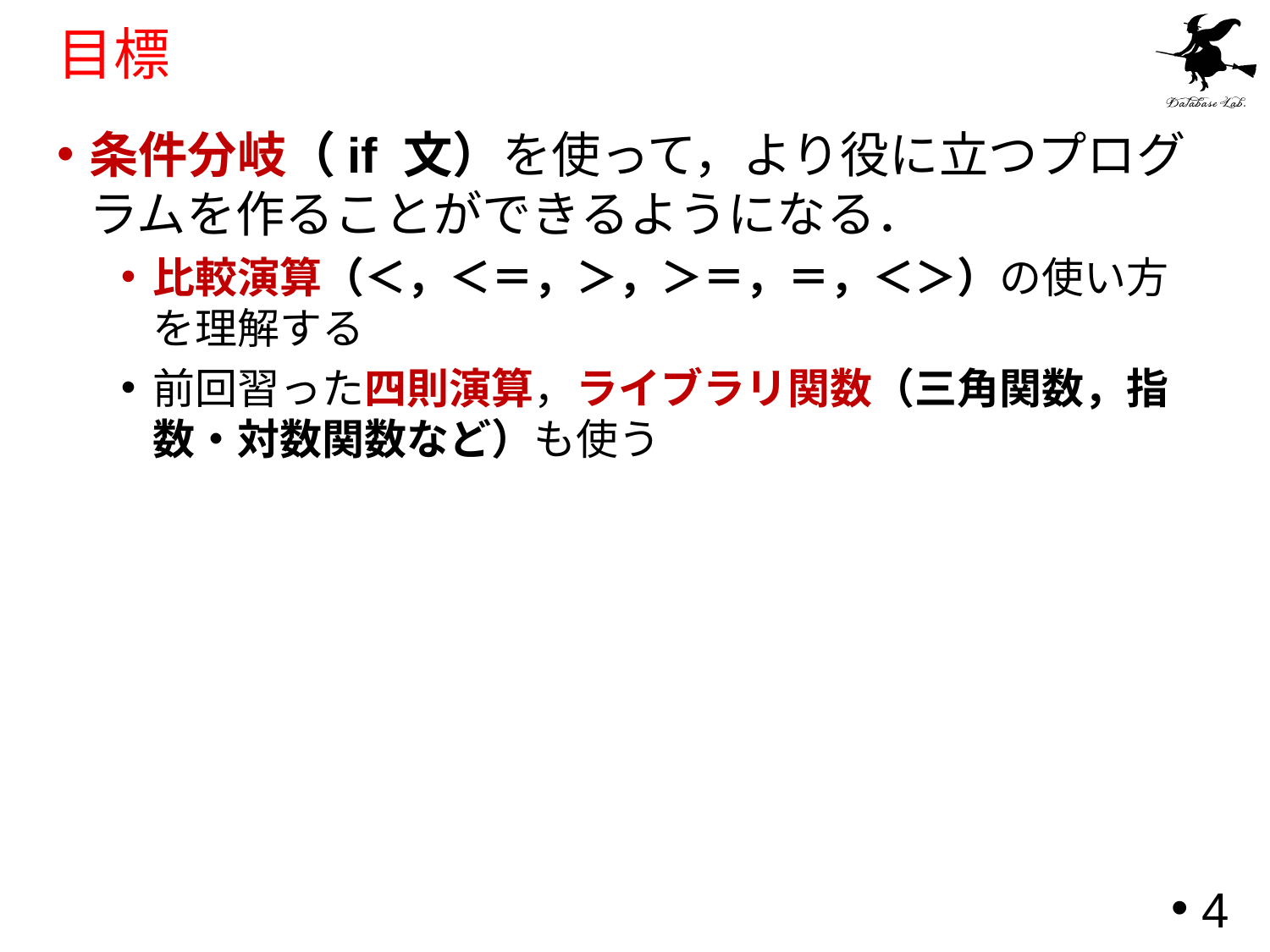

# 目標
条件分岐（if 文）を使って，より役に立つプログラムを作ることができるようになる．
比較演算（＜，＜＝，＞，＞＝，＝，＜＞）の使い方を理解する
前回習った四則演算，ライブラリ関数（三角関数，指数・対数関数など）も使う

4